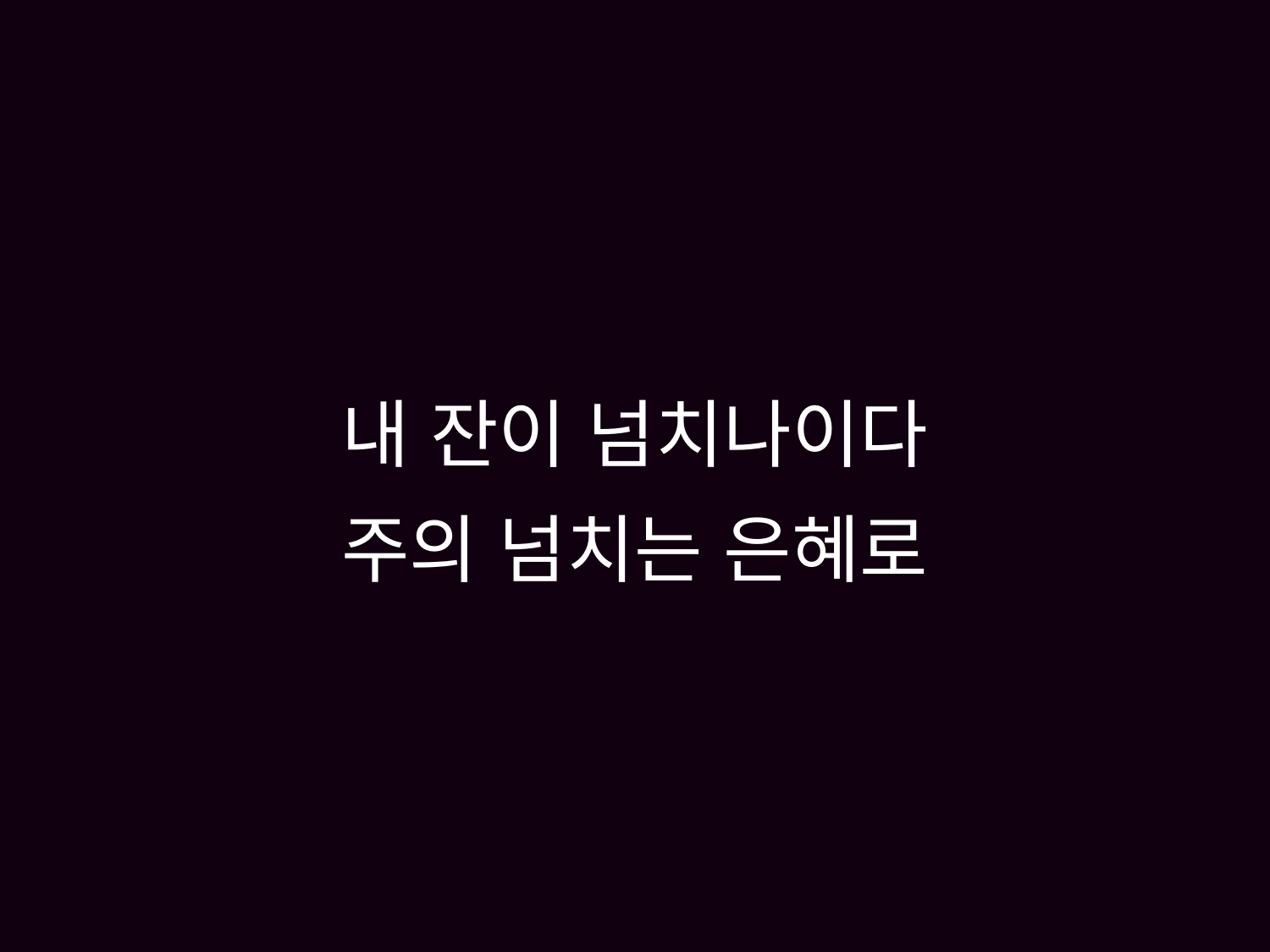

# 내 잔이 넘치나이다 주의 넘치는 은혜로